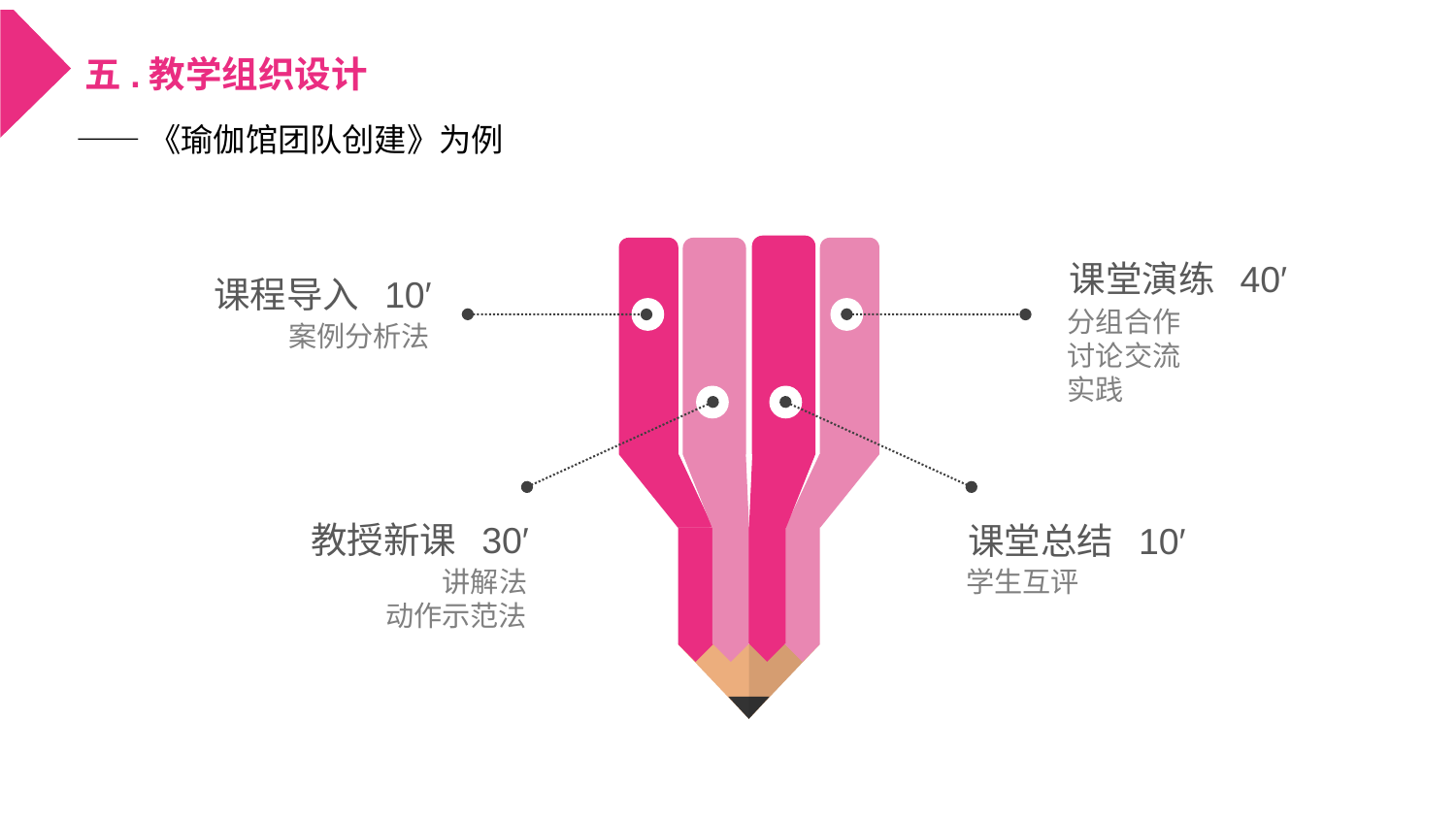

五.教学组织设计
——《瑜伽馆团队创建》为例

课堂演练  40′
分组合作
讨论交流
实践
课程导入  10′
案例分析法

课堂总结  10′
学生互评
教授新课  30′
讲解法
动作示范法